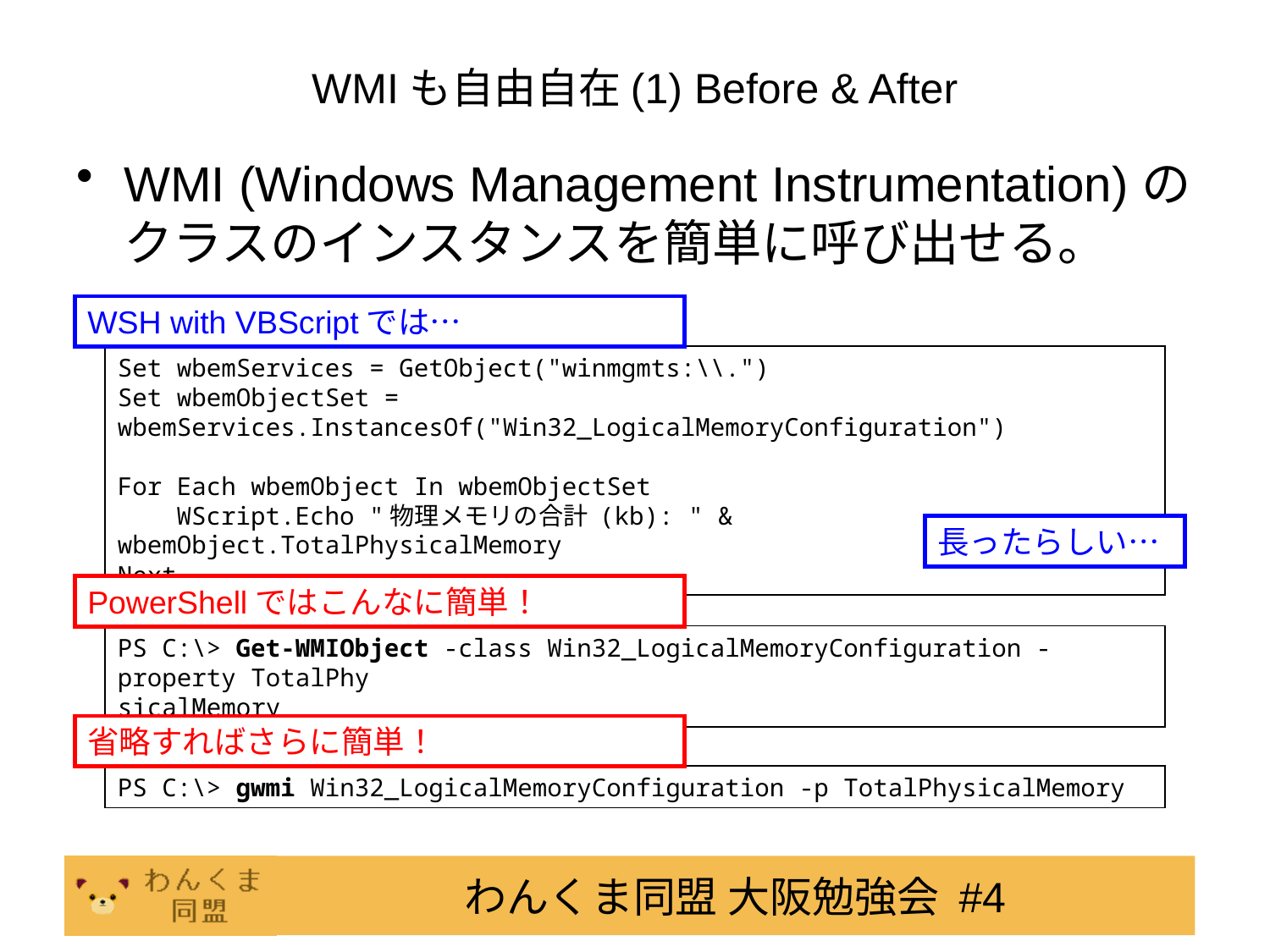

# WMIも自由自在(1) Before & After
WMI (Windows Management Instrumentation)のクラスのインスタンスを簡単に呼び出せる。
WSH with VBScriptでは…
Set wbemServices = GetObject("winmgmts:\\.")
Set wbemObjectSet = wbemServices.InstancesOf("Win32_LogicalMemoryConfiguration")

For Each wbemObject In wbemObjectSet
    WScript.Echo "物理メモリの合計 (kb): " & wbemObject.TotalPhysicalMemory
Next
長ったらしい…
PowerShellではこんなに簡単！
PS C:\> Get-WMIObject -class Win32_LogicalMemoryConfiguration -property TotalPhy
sicalMemory
省略すればさらに簡単！
PS C:\> gwmi Win32_LogicalMemoryConfiguration -p TotalPhysicalMemory